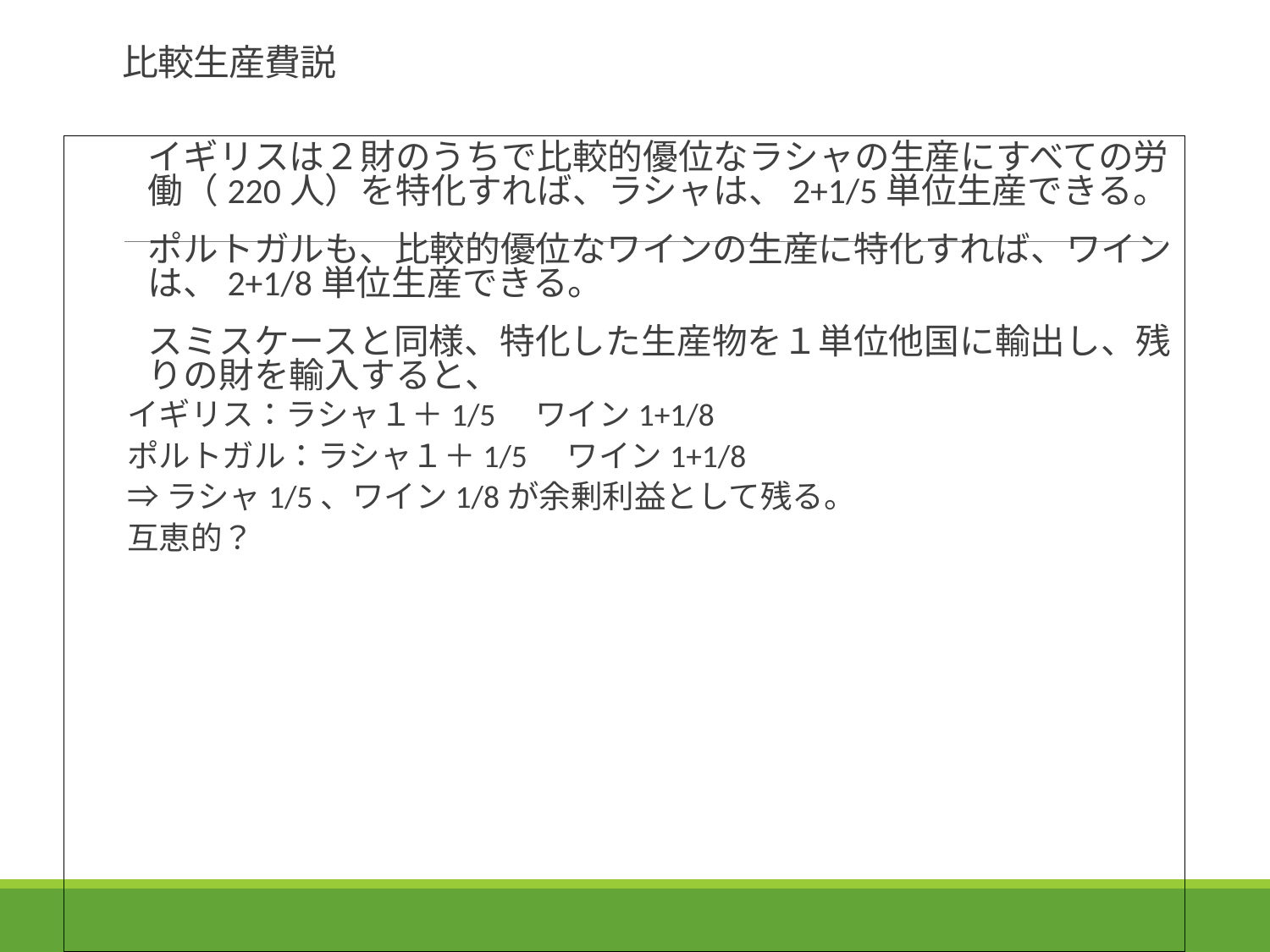

# 比較生産費説
イギリスは２財のうちで比較的優位なラシャの生産にすべての労働（220人）を特化すれば、ラシャは、2+1/5単位生産できる。
ポルトガルも、比較的優位なワインの生産に特化すれば、ワインは、2+1/8単位生産できる。
スミスケースと同様、特化した生産物を１単位他国に輸出し、残りの財を輸入すると、
イギリス：ラシャ１＋1/5　ワイン1+1/8
ポルトガル：ラシャ１＋1/5　ワイン1+1/8
⇒ラシャ1/5、ワイン1/8が余剰利益として残る。
互恵的？